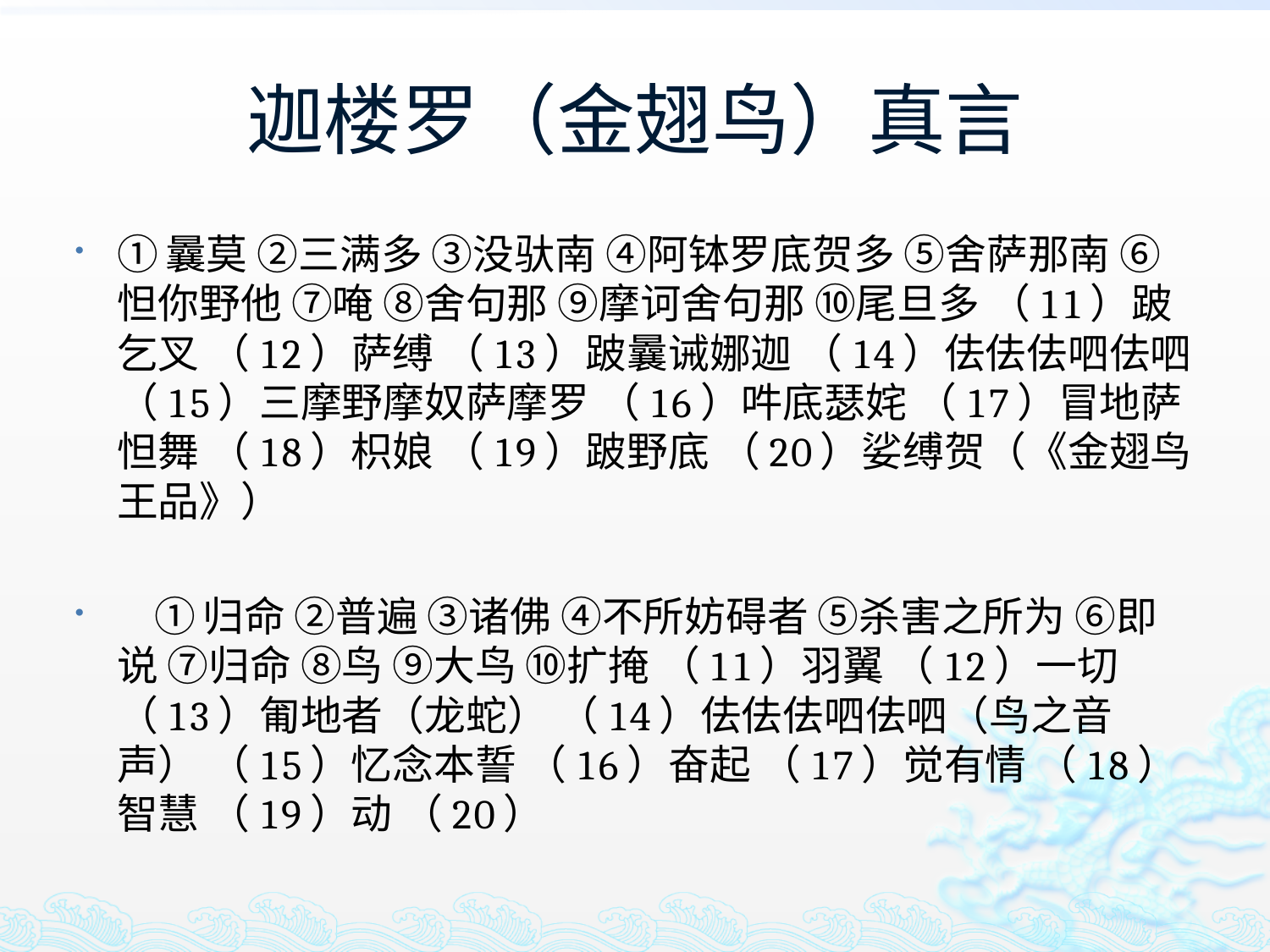

# 迦楼罗（金翅鸟）真言
①曩莫 ②三满多 ③没驮南 ④阿钵罗底贺多 ⑤舍萨那南 ⑥怛你野他 ⑦唵 ⑧舍句那 ⑨摩诃舍句那 ⑩尾旦多 （11）跛乞叉 （12）萨缚 （13）跛曩诫娜迦 （14）佉佉佉呬佉呬 （15）三摩野摩奴萨摩罗 （16）吽底瑟姹 （17）冒地萨怛舞 （18）枳娘 （19）跛野底 （20）娑缚贺（《金翅鸟王品》）

    ①归命 ②普遍 ③诸佛 ④不所妨碍者 ⑤杀害之所为 ⑥即说 ⑦归命 ⑧鸟 ⑨大鸟 ⑩扩掩 （11）羽翼 （12）一切 （13）匍地者（龙蛇） （14）佉佉佉呬佉呬（鸟之音声） （15）忆念本誓 （16）奋起 （17）觉有情 （18）智慧 （19）动 （20）